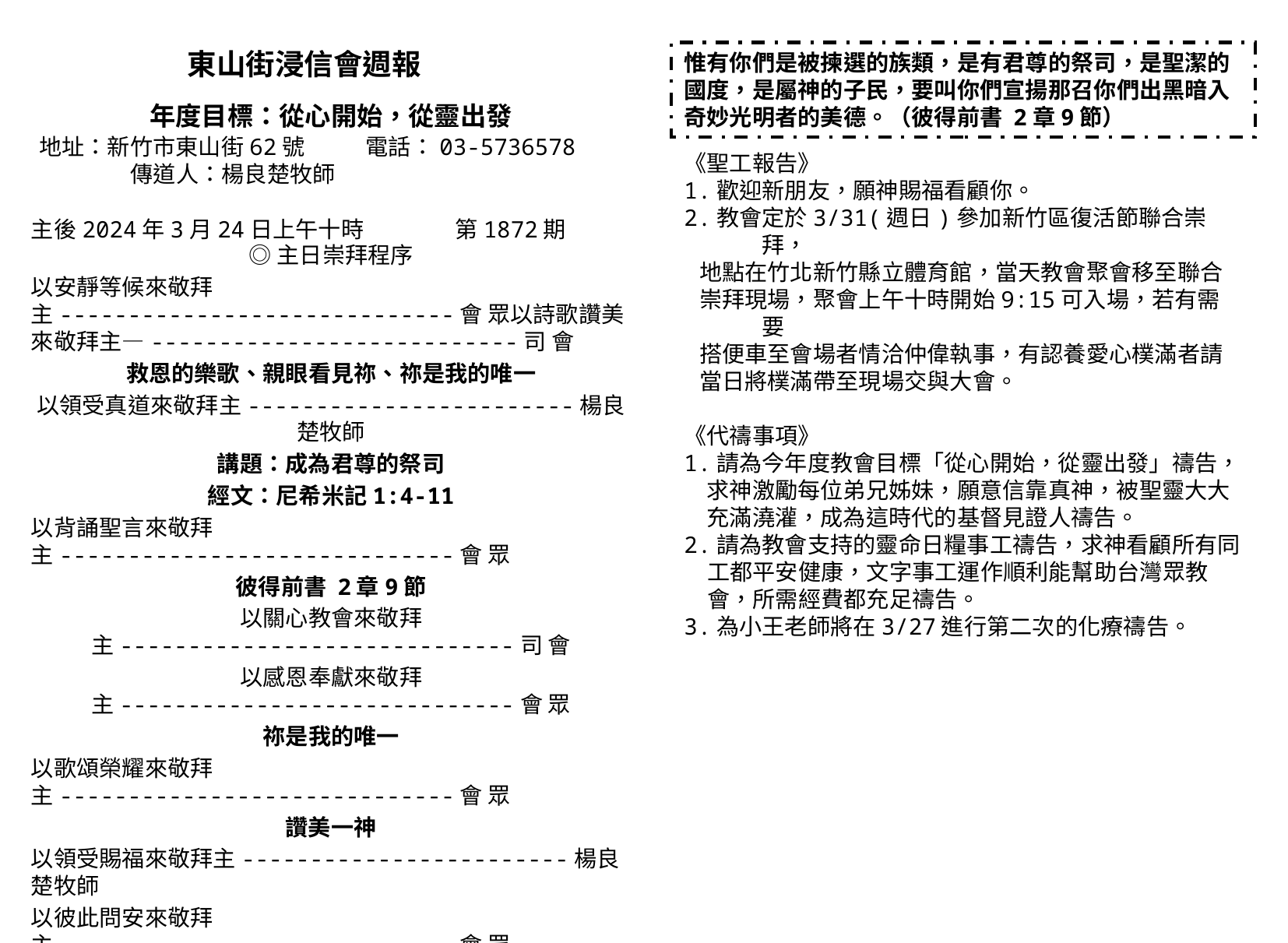

東山街浸信會週報

年度目標：從心開始，從靈出發

惟有你們是被揀選的族類，是有君尊的祭司，是聖潔的國度，是屬神的子民，要叫你們宣揚那召你們出黑暗入奇妙光明者的美德。（彼得前書 2章9節）

地址：新竹市東山街62號            電話：03-5736578
                 傳道人：楊良楚牧師
《聖工報告》
1.歡迎新朋友，願神賜福看顧你。
2.教會定於3/31(週日)參加新竹區復活節聯合崇拜，
  地點在竹北新竹縣立體育館，當天教會聚會移至聯合
  崇拜現場，聚會上午十時開始9:15可入場，若有需要
  搭便車至會場者情洽仲偉執事，有認養愛心樸滿者請
  當日將樸滿帶至現場交與大會。

《代禱事項》
1.請為今年度教會目標「從心開始，從靈出發」禱告，求神激勵每位弟兄姊妹，願意信靠真神，被聖靈大大充滿澆灌，成為這時代的基督見證人禱告。
2.請為教會支持的靈命日糧事工禱告，求神看顧所有同工都平安健康，文字事工運作順利能幫助台灣眾教會，所需經費都充足禱告。
3.為小王老師將在3/27進行第二次的化療禱告。

主後2024年3月24日上午十時                  第1872期
◎主日崇拜程序
以安靜等候來敬拜主-----------------------------會 眾以詩歌讚美來敬拜主—---------------------------司 會
救恩的樂歌、親眼看見祢、祢是我的唯一
以領受真道來敬拜主------------------------楊良楚牧師
講題：成為君尊的祭司
經文：尼希米記1:4-11
以背誦聖言來敬拜主-----------------------------會 眾
彼得前書 2章9節
以關心教會來敬拜主-----------------------------司 會
以感恩奉獻來敬拜主-----------------------------會 眾
祢是我的唯一
以歌頌榮耀來敬拜主-----------------------------會 眾
讚美一神
以領受賜福來敬拜主------------------------楊良楚牧師
以彼此問安來敬拜主-----------------------------會 眾
愛我們的家